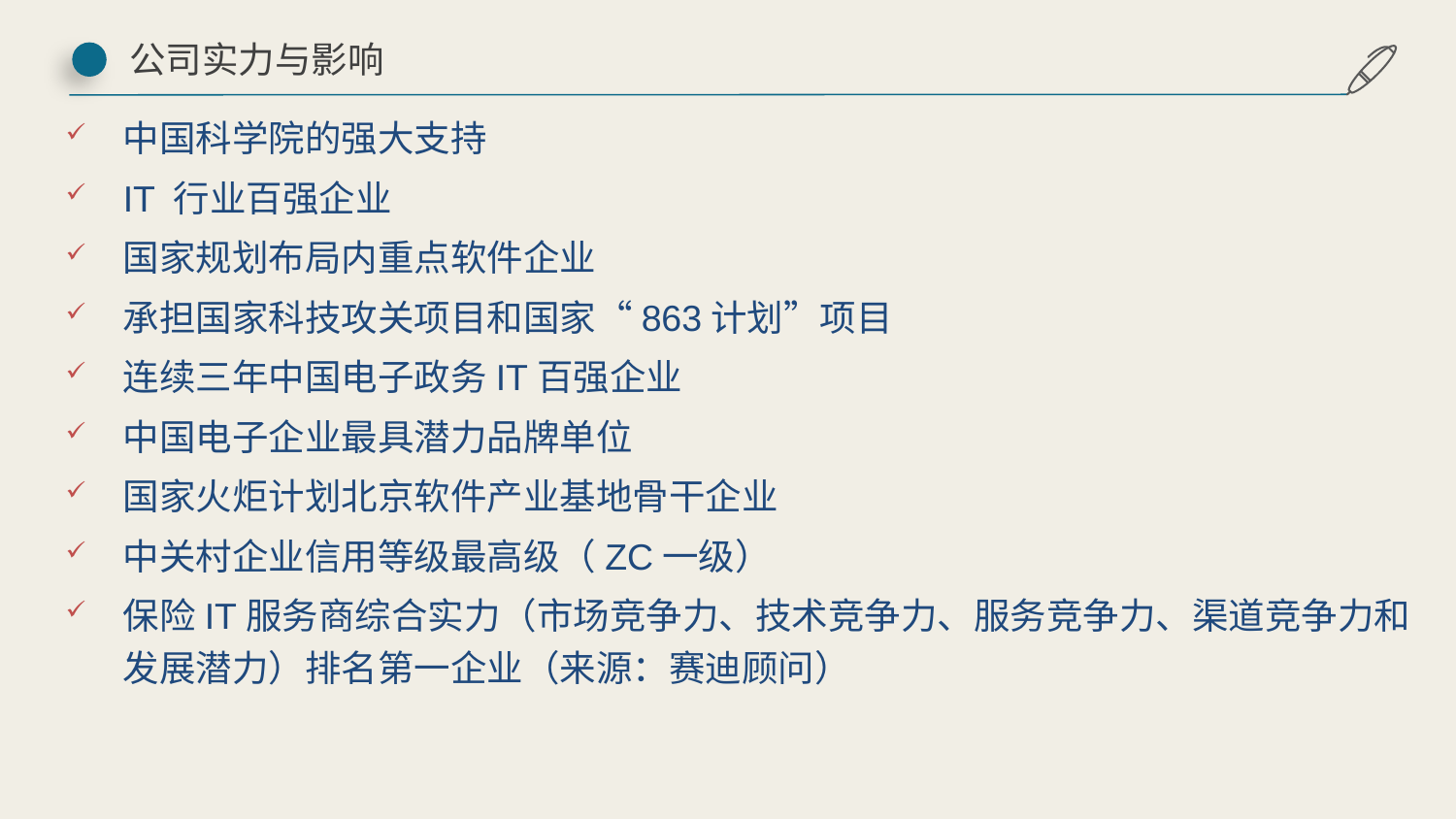

公司实力与影响

中国科学院的强大支持
IT 行业百强企业
国家规划布局内重点软件企业
承担国家科技攻关项目和国家“863计划”项目
连续三年中国电子政务IT百强企业
中国电子企业最具潜力品牌单位
国家火炬计划北京软件产业基地骨干企业
中关村企业信用等级最高级（ZC一级）
保险IT服务商综合实力（市场竞争力、技术竞争力、服务竞争力、渠道竞争力和发展潜力）排名第一企业（来源：赛迪顾问）